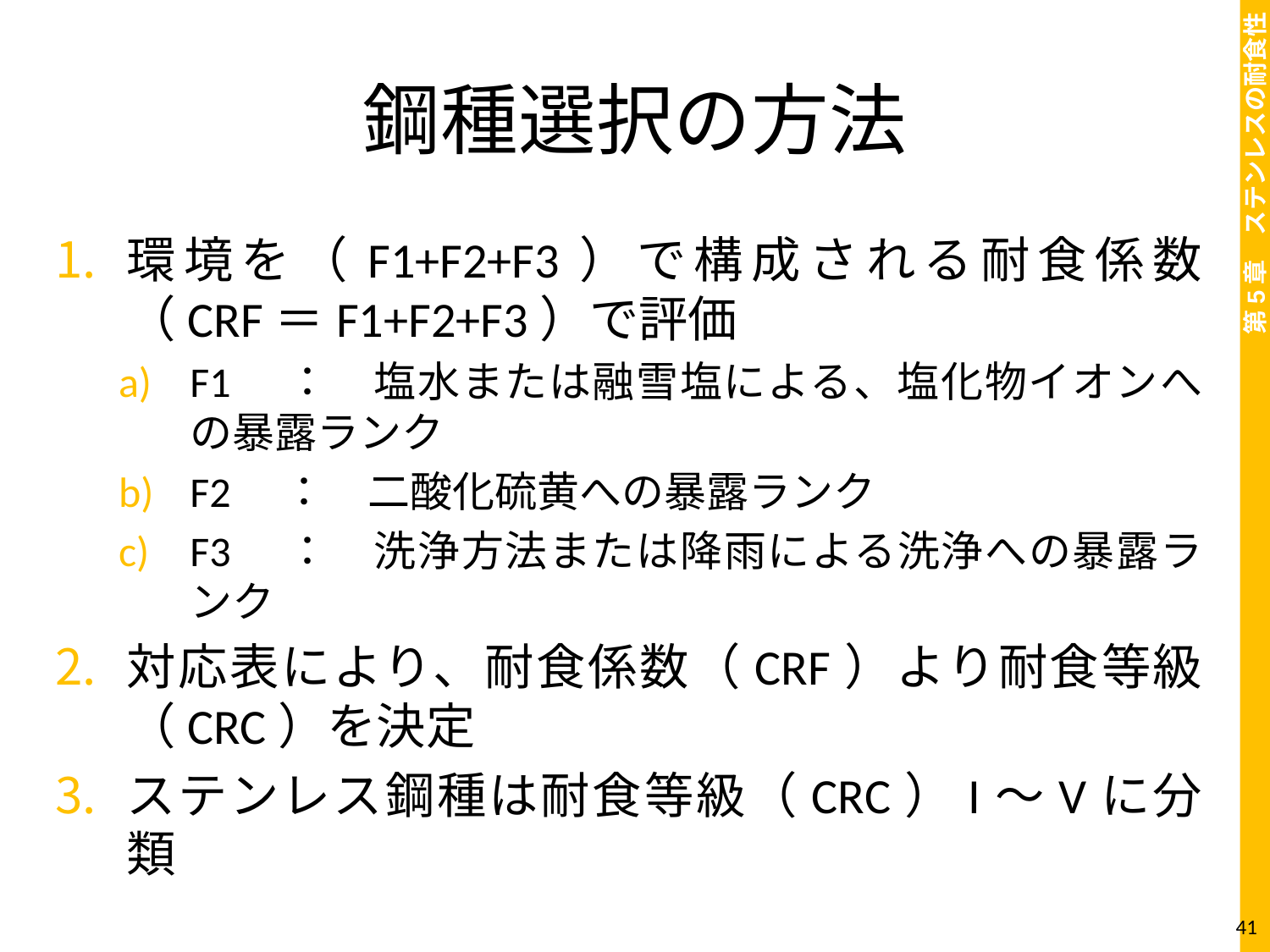

# 鋼種選択の方法
環境を（F1+F2+F3）で構成される耐食係数（CRF＝F1+F2+F3）で評価
F1　：　塩水または融雪塩による、塩化物イオンへの暴露ランク
F2　：　二酸化硫黄への暴露ランク
F3　：　洗浄方法または降雨による洗浄への暴露ランク
対応表により、耐食係数（CRF）より耐食等級（CRC）を決定
ステンレス鋼種は耐食等級（CRC）I～Vに分類

41